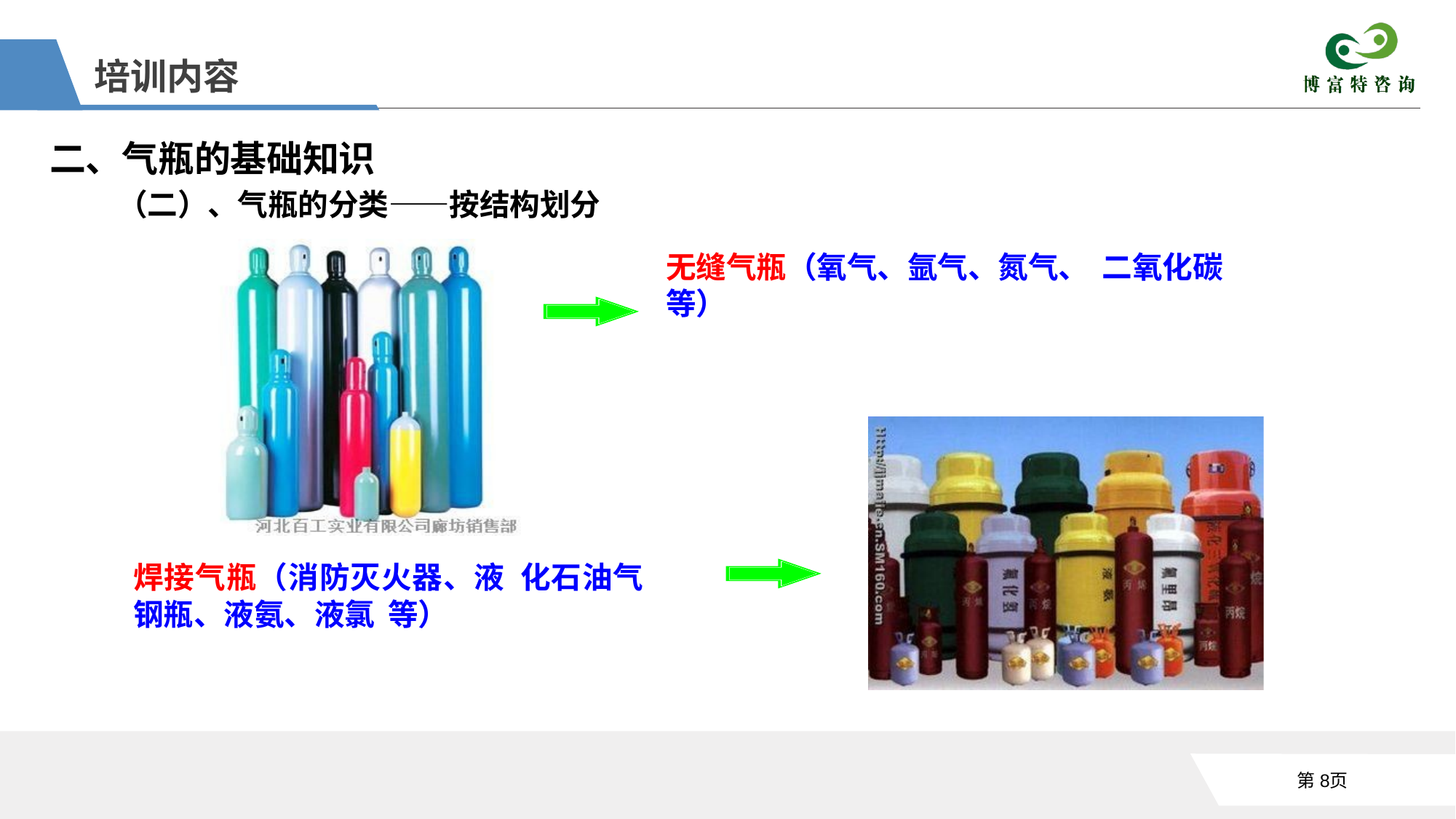

培训内容
二、气瓶的基础知识
（二）、气瓶的分类——按结构划分

无缝气瓶（氧气、氩气、氮气、  二氧化碳等）

焊接气瓶（消防灭火器、液  化石油气钢瓶、液氨、液氯  等）